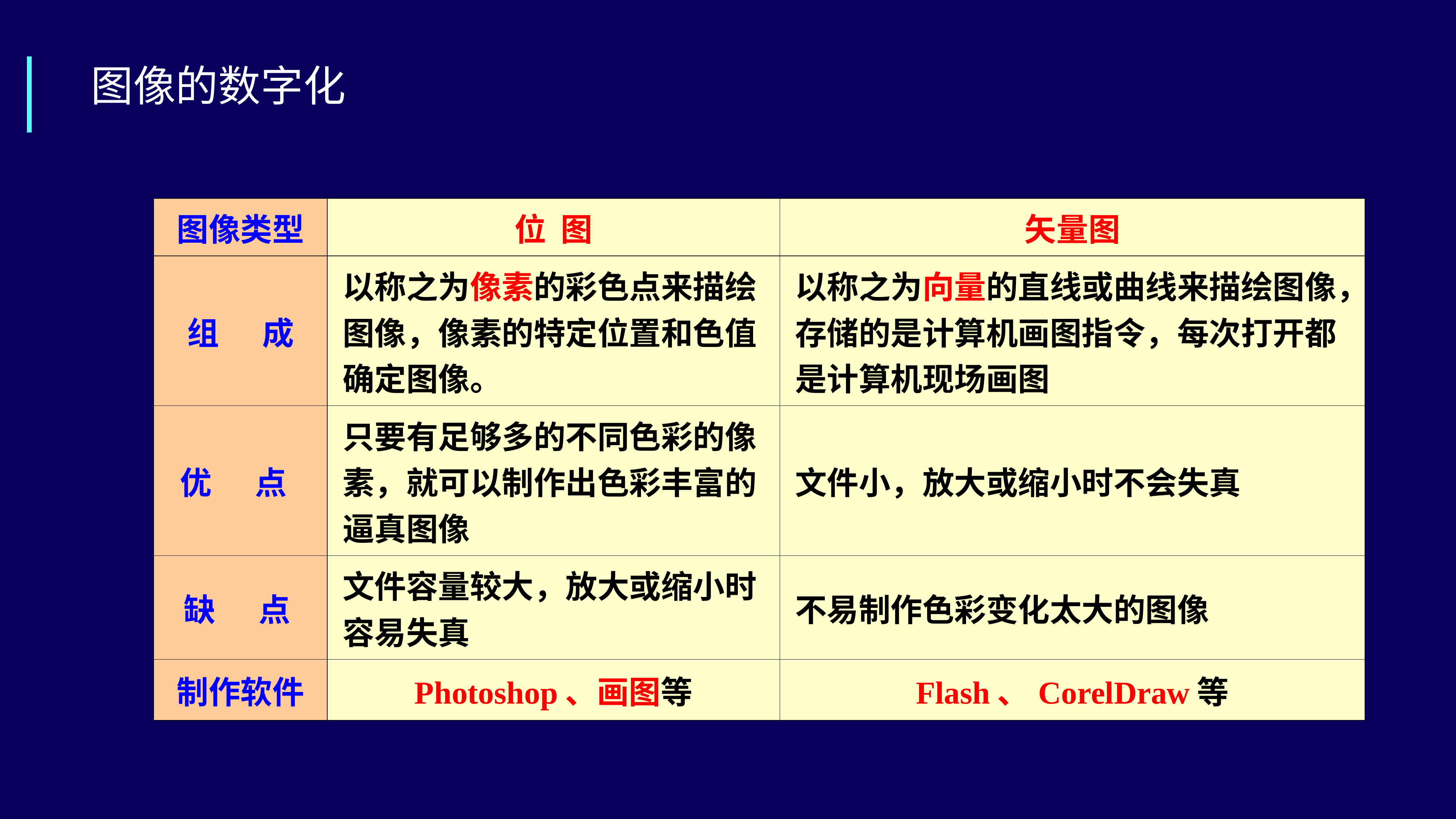

图像的数字化
| 图像类型 | 位  图 | 矢量图 |
| --- | --- | --- |
| 组 成 | 以称之为像素的彩色点来描绘图像，像素的特定位置和色值确定图像。 | 以称之为向量的直线或曲线来描绘图像，存储的是计算机画图指令，每次打开都是计算机现场画图 |
| 优 点 | 只要有足够多的不同色彩的像素，就可以制作出色彩丰富的逼真图像 | 文件小，放大或缩小时不会失真 |
| 缺 点 | 文件容量较大，放大或缩小时容易失真 | 不易制作色彩变化太大的图像 |
| 制作软件 | Photoshop、画图等 | Flash、CorelDraw等 |